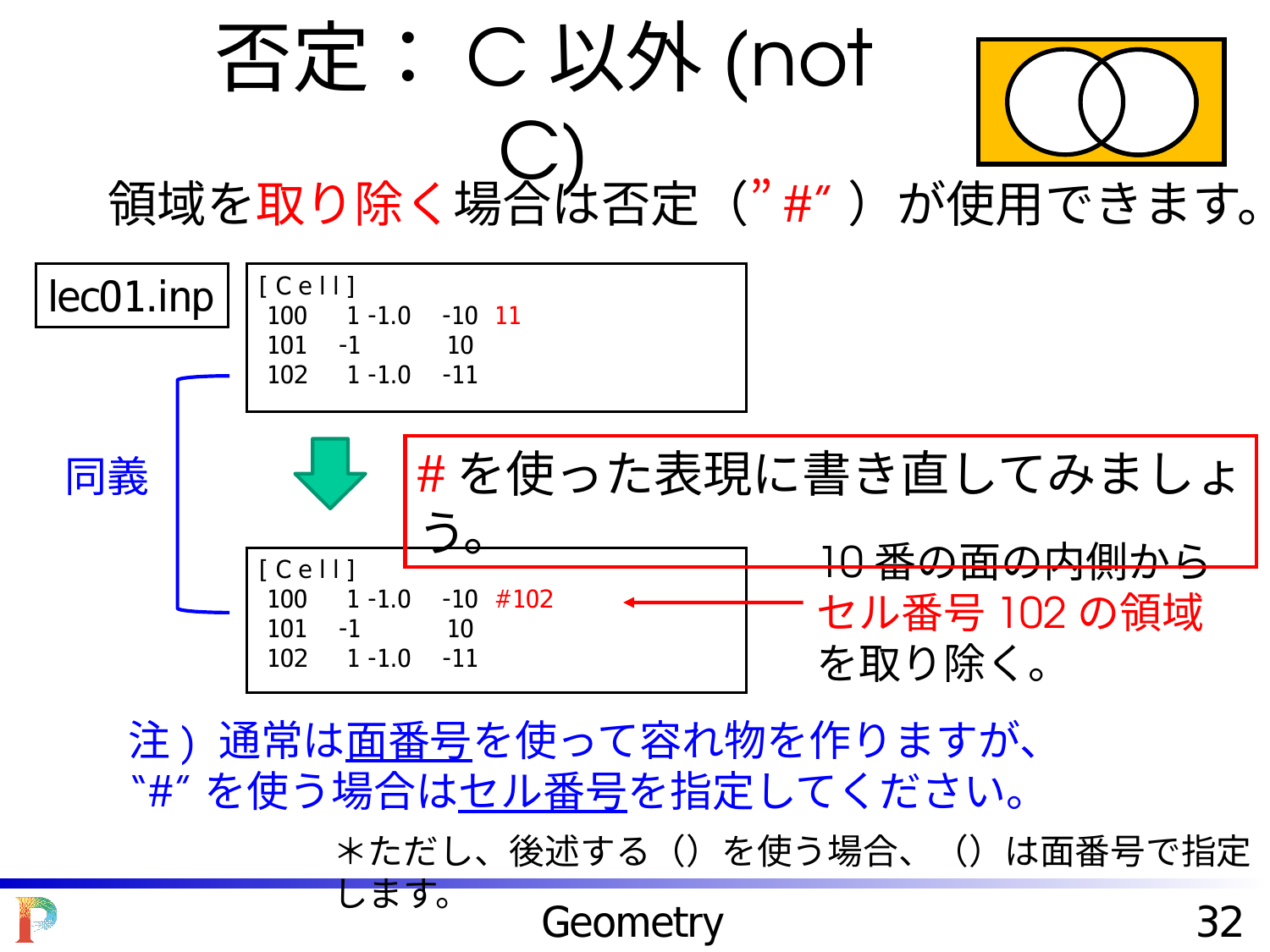

否定：C以外(not C)

領域を取り除く場合は否定（”#”）が使用できます。
lec01.inp
[ C e l l ]
 100     1 -1.0    -10  11
 101    -1           10
 102     1 -1.0    -11

#を使った表現に書き直してみましょう。

同義
10番の面の内側からセル番号102の領域を取り除く。

[ C e l l ]
 100     1 -1.0    -10  #102
 101    -1           10
 102     1 -1.0    -11
注) 通常は面番号を使って容れ物を作りますが、
“#”を使う場合はセル番号を指定してください。
＊ただし、後述する（）を使う場合、（）は面番号で指定します。
Geometry